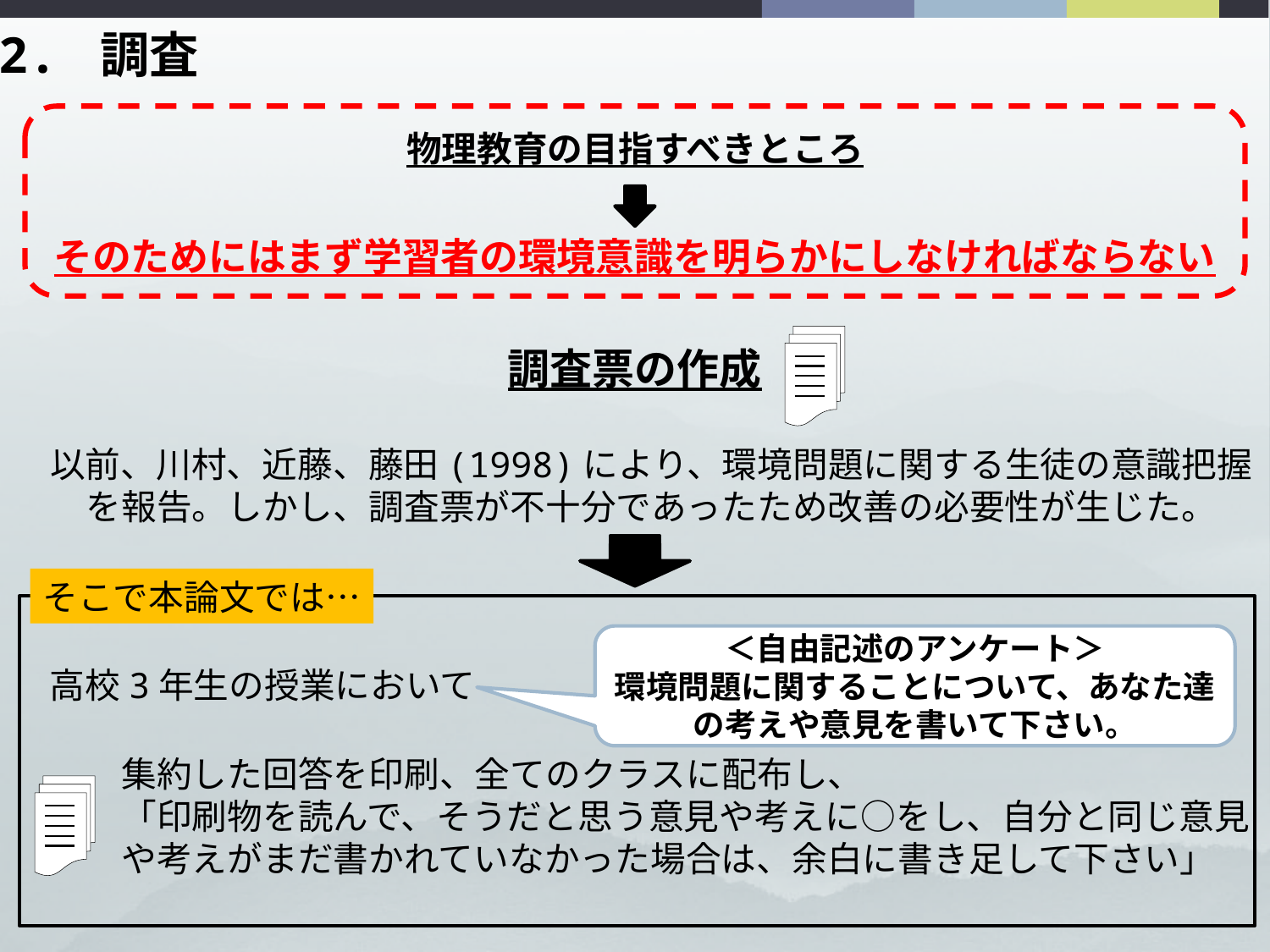

2. 調査

物理教育の目指すべきところ

そのためにはまず学習者の環境意識を明らかにしなければならない

調査票の作成
以前、川村、近藤、藤田(1998)により、環境問題に関する生徒の意識把握
を報告。しかし、調査票が不十分であったため改善の必要性が生じた。

そこで本論文では…

高校3年生の授業において

＜自由記述のアンケート＞
環境問題に関することについて、あなた達の考えや意見を書いて下さい。
集約した回答を印刷、全てのクラスに配布し、
「印刷物を読んで、そうだと思う意見や考えに○をし、自分と同じ意見や考えがまだ書かれていなかった場合は、余白に書き足して下さい」